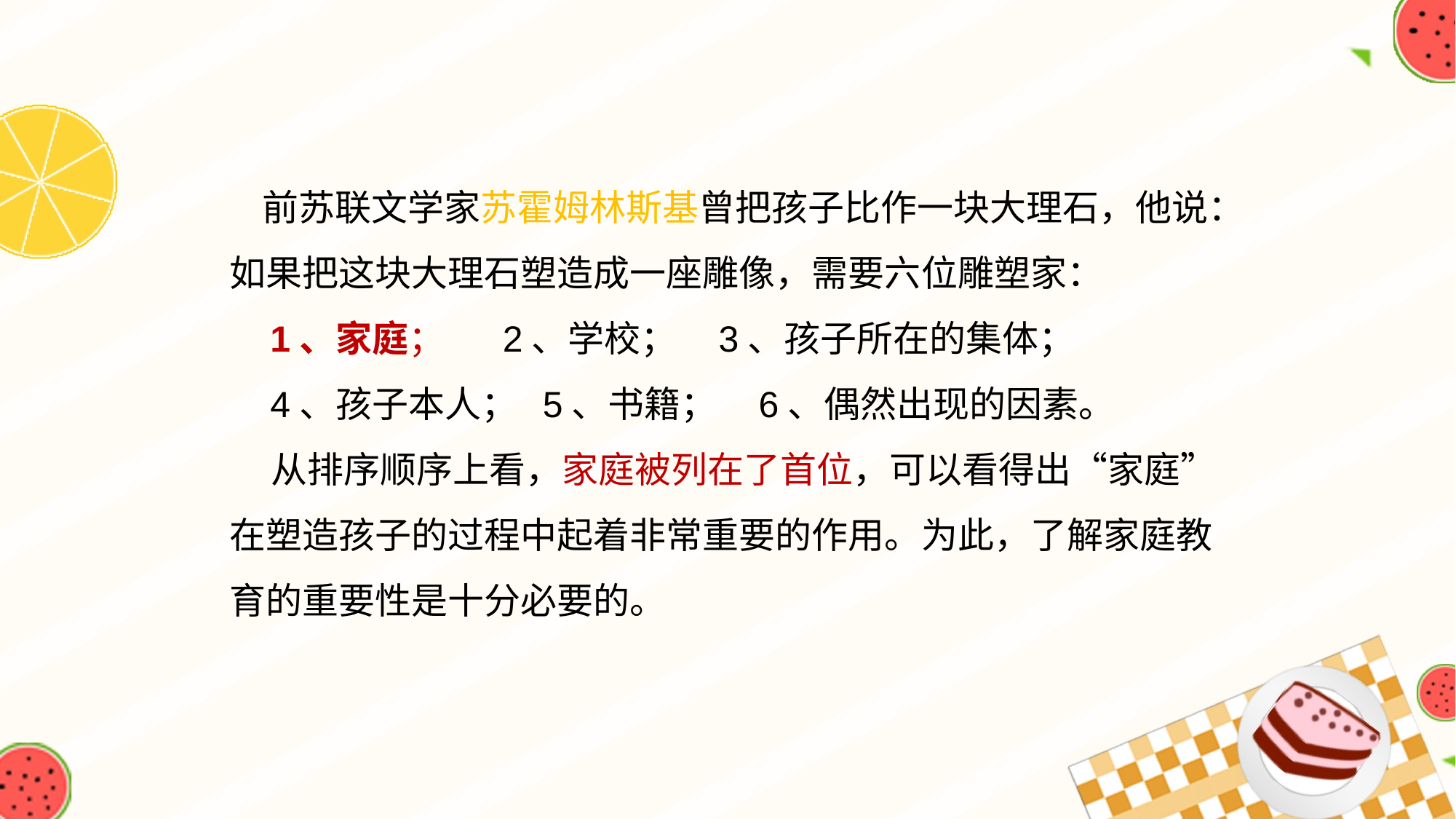

前苏联文学家苏霍姆林斯基曾把孩子比作一块大理石，他说：如果把这块大理石塑造成一座雕像，需要六位雕塑家：
    1、家庭；      2、学校；    3、孩子所在的集体；
    4、孩子本人；  5、书籍；    6、偶然出现的因素。
    从排序顺序上看，家庭被列在了首位，可以看得出“家庭”在塑造孩子的过程中起着非常重要的作用。为此，了解家庭教育的重要性是十分必要的。